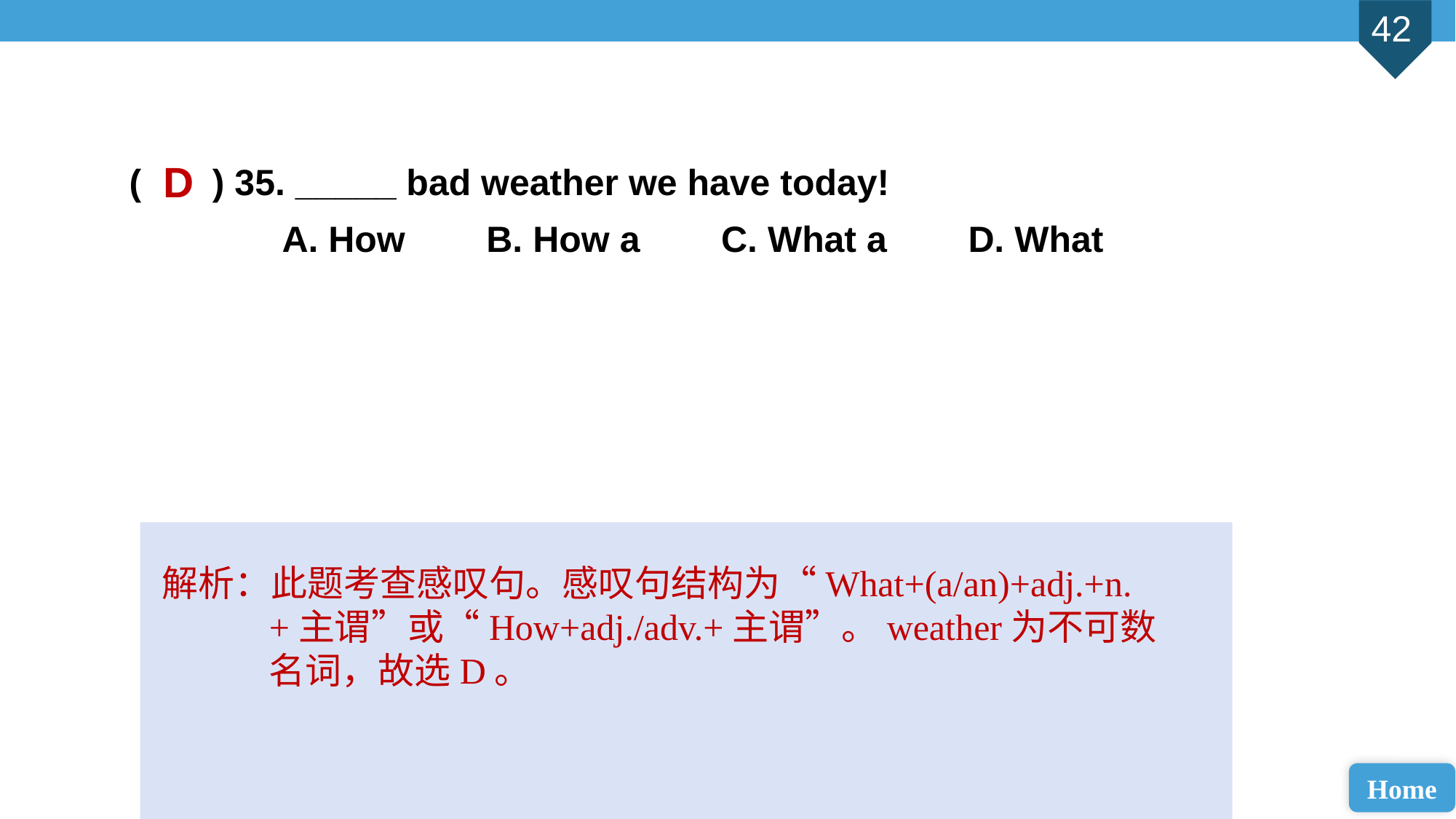

(       ) 35. _____ bad weather we have today!
               A. How        B. How a        C. What a        D. What
D

解析：此题考查感叹句。感叹句结构为“What+(a/an)+adj.+n.+主谓”或“How+adj./adv.+主谓”。weather为不可数名词，故选D。